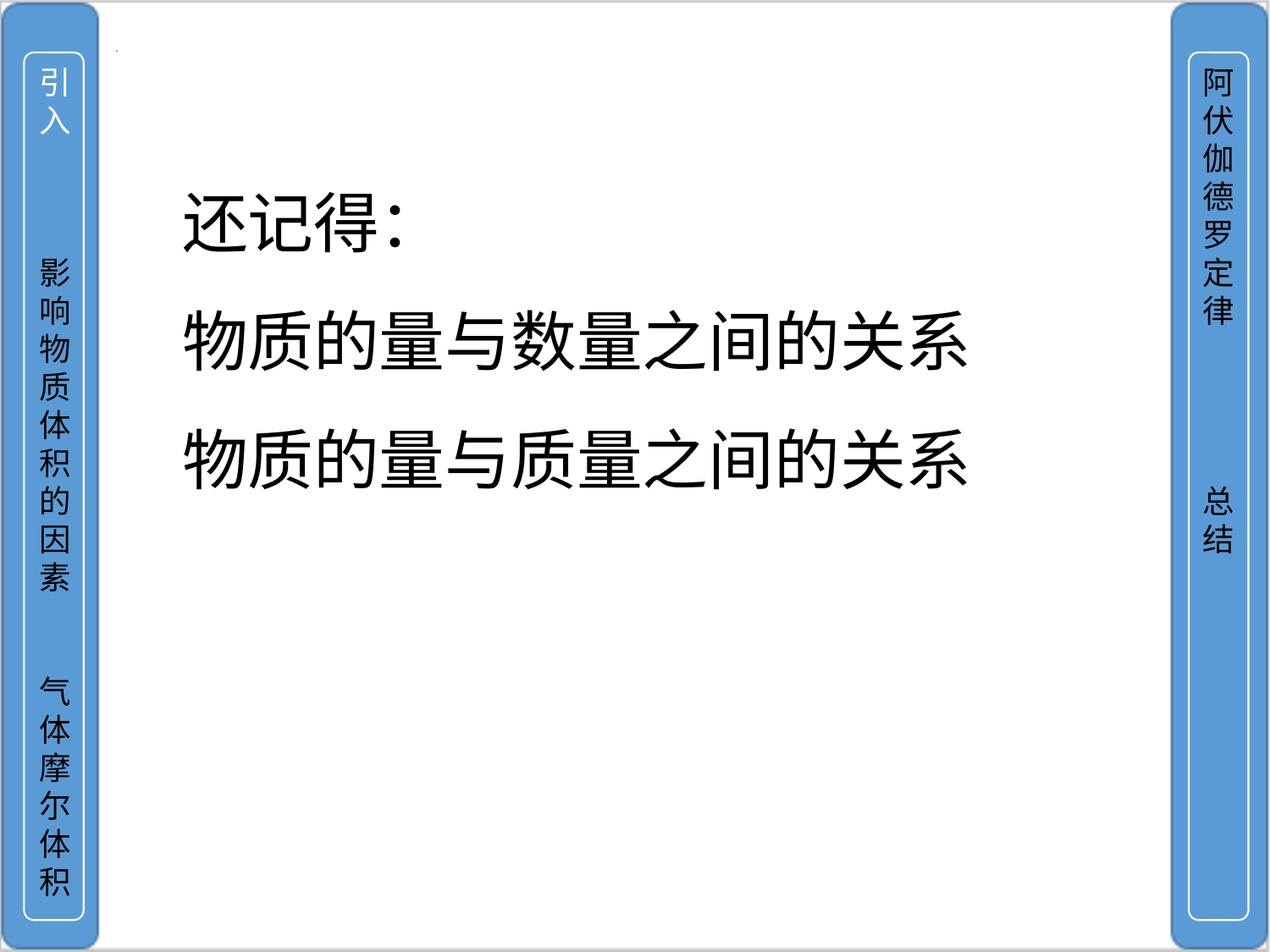

引入

影响物质体积的因素

气体摩尔体积

阿伏伽德罗定律

总结

还记得：
物质的量与数量之间的关系
物质的量与质量之间的关系